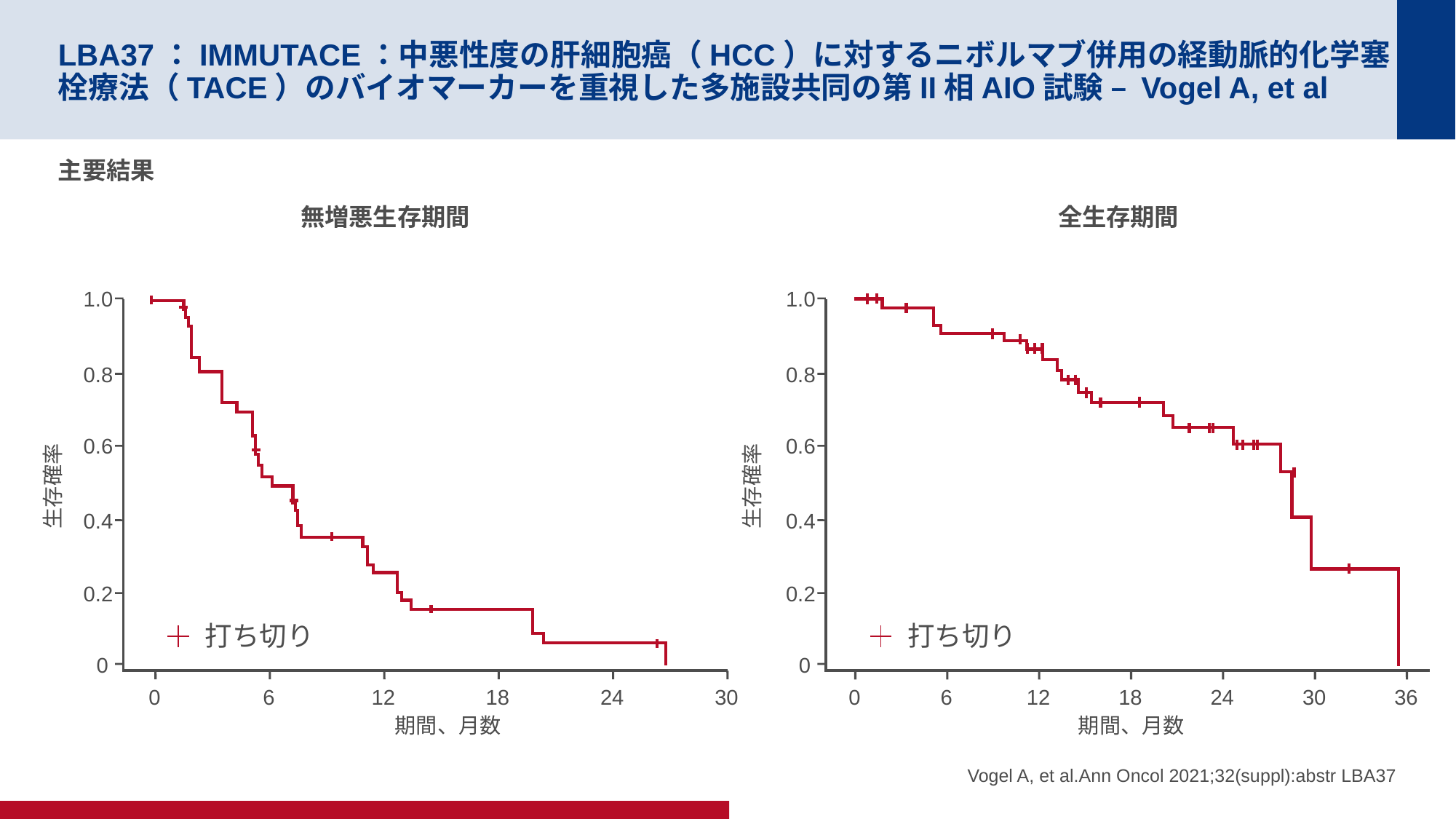

# LBA37：IMMUTACE：中悪性度の肝細胞癌（HCC）に対するニボルマブ併用の経動脈的化学塞栓療法（TACE）のバイオマーカーを重視した多施設共同の第II相AIO試験 – Vogel A, et al
主要結果
無増悪生存期間
全生存期間
1.0

0.8

0.6

生存確率
0.4

0.2

0

1.0

0.8

0.6

生存確率
0.4

0.2

0

0
6
12
18
24
30
期間、月数

打ち切り
打ち切り

0
6
12
18
24
30
36
期間、月数
Vogel A, et al.Ann Oncol 2021;32(suppl):abstr LBA37